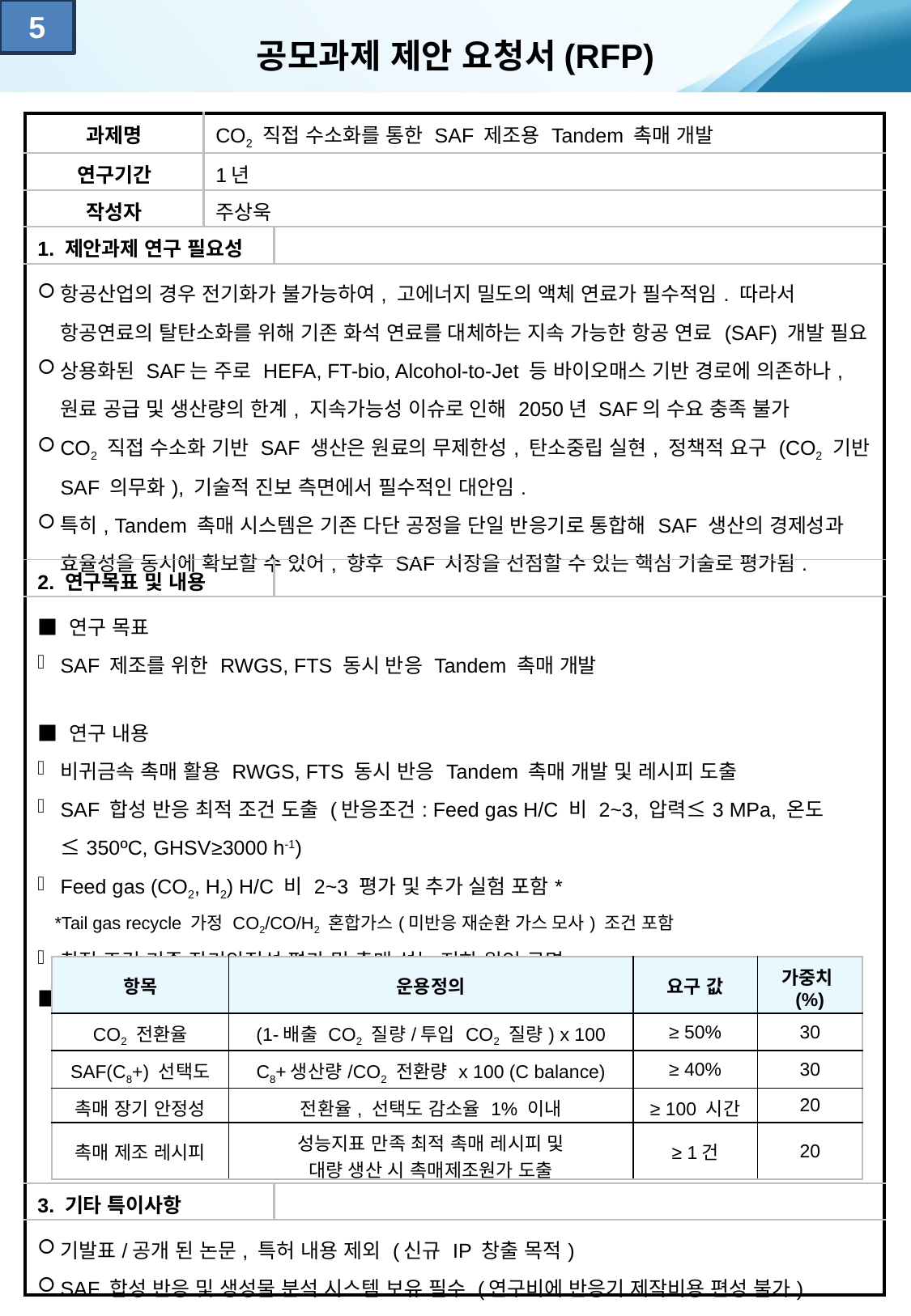

5
공모과제 제안 요청서(RFP)
| 과제명 | CO2 직접 수소화를 통한 SAF 제조용 Tandem 촉매 개발 |  |
| --- | --- | --- |
| 연구기간 | 1년 |  |
| 작성자 | 주상욱 |  |
| 1. 제안과제 연구 필요성 |  |  |
| 항공산업의 경우 전기화가 불가능하여, 고에너지 밀도의 액체 연료가 필수적임. 따라서 항공연료의 탈탄소화를 위해 기존 화석 연료를 대체하는 지속 가능한 항공 연료 (SAF) 개발 필요 상용화된 SAF는 주로 HEFA, FT-bio, Alcohol-to-Jet 등 바이오매스 기반 경로에 의존하나, 원료 공급 및 생산량의 한계, 지속가능성 이슈로 인해 2050년 SAF의 수요 충족 불가 CO2 직접 수소화 기반 SAF 생산은 원료의 무제한성, 탄소중립 실현, 정책적 요구 (CO2 기반 SAF 의무화), 기술적 진보 측면에서 필수적인 대안임. 특히, Tandem 촉매 시스템은 기존 다단 공정을 단일 반응기로 통합해 SAF 생산의 경제성과 효율성을 동시에 확보할 수 있어, 향후 SAF 시장을 선점할 수 있는 핵심 기술로 평가됨. |  |  |
| 2. 연구목표 및 내용 |  |  |
| ■ 연구 목표 SAF 제조를 위한 RWGS, FTS 동시 반응 Tandem 촉매 개발 ■ 연구 내용 비귀금속 촉매 활용 RWGS, FTS 동시 반응 Tandem 촉매 개발 및 레시피 도출 SAF 합성 반응 최적 조건 도출 (반응조건: Feed gas H/C 비 2~3, 압력≤3 MPa, 온도≤350ºC, GHSV≥3000 h-1) Feed gas (CO2, H2) H/C 비 2~3 평가 및 추가 실험 포함\* \*Tail gas recycle 가정 CO2/CO/H2 혼합가스(미반응 재순환 가스 모사) 조건 포함 최적 조건 기준 장기안정성 평가 및 촉매 성능 저하 원인 규명 ■ 연구 지표 |  |  |
| 3. 기타 특이사항 |  |  |
| 기발표/공개 된 논문, 특허 내용 제외 (신규 IP 창출 목적) SAF 합성 반응 및 생성물 분석 시스템 보유 필수 (연구비에 반응기 제작비용 편성 불가) |  |  |
| 항목 | 운용정의 | 요구 값 | 가중치(%) |
| --- | --- | --- | --- |
| CO2 전환율 | (1-배출 CO2 질량/투입 CO2 질량) x 100 | ≥ 50% | 30 |
| SAF(C8+) 선택도 | C8+생산량/CO2 전환량 x 100 (C balance) | ≥ 40% | 30 |
| 촉매 장기 안정성 | 전환율, 선택도 감소율 1% 이내 | ≥ 100 시간 | 20 |
| 촉매 제조 레시피 | 성능지표 만족 최적 촉매 레시피 및 대량 생산 시 촉매제조원가 도출 | ≥ 1건 | 20 |